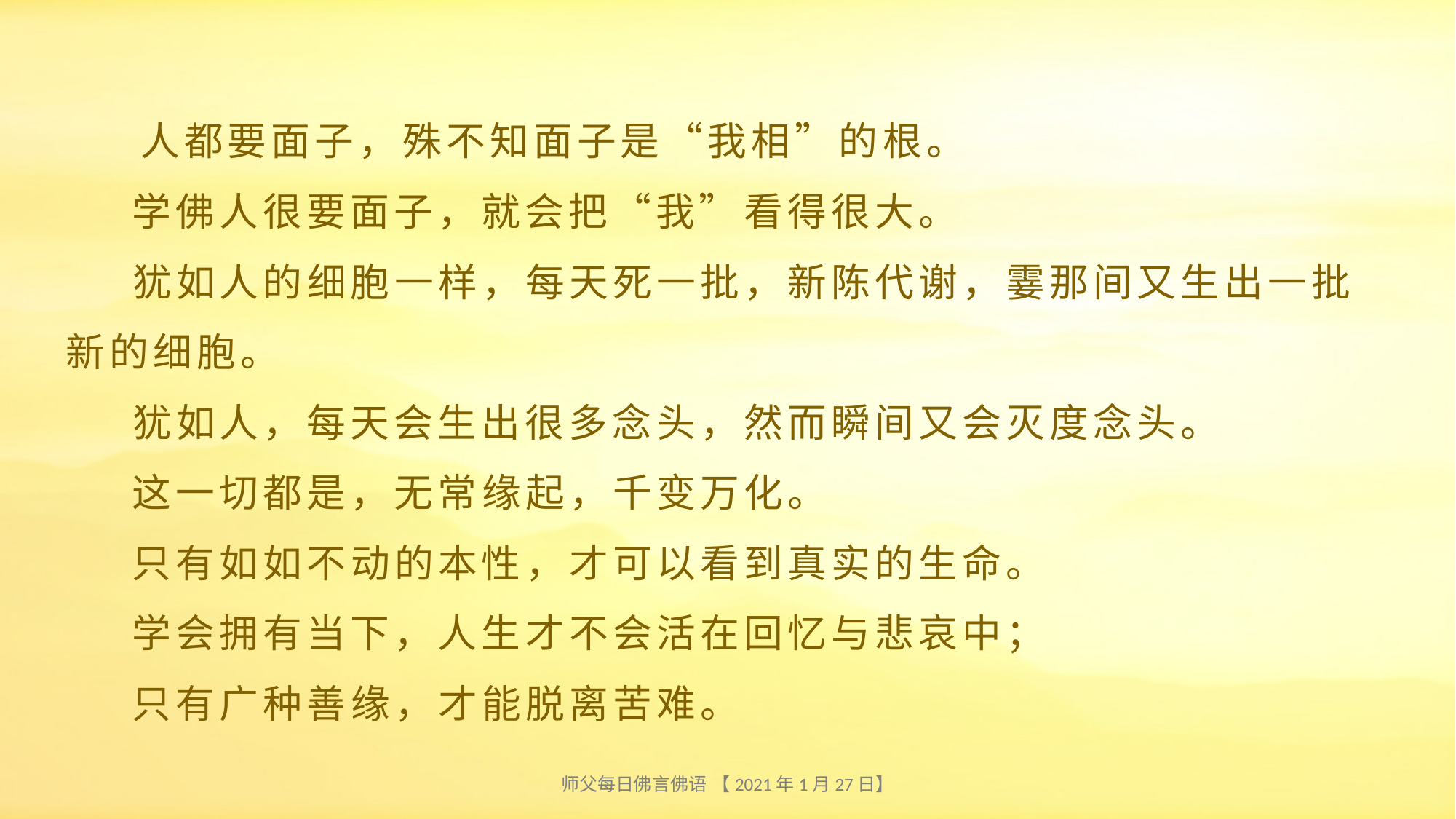

# 人都要面子，殊不知面子是“我相”的根。 学佛人很要面子，就会把“我”看得很大。 犹如人的细胞一样，每天死一批，新陈代谢，霎那间又生出一批新的细胞。 犹如人，每天会生出很多念头，然而瞬间又会灭度念头。 这一切都是，无常缘起，千变万化。 只有如如不动的本性，才可以看到真实的生命。 学会拥有当下，人生才不会活在回忆与悲哀中； 只有广种善缘，才能脱离苦难。
师父每日佛言佛语 【2021年1月27日】